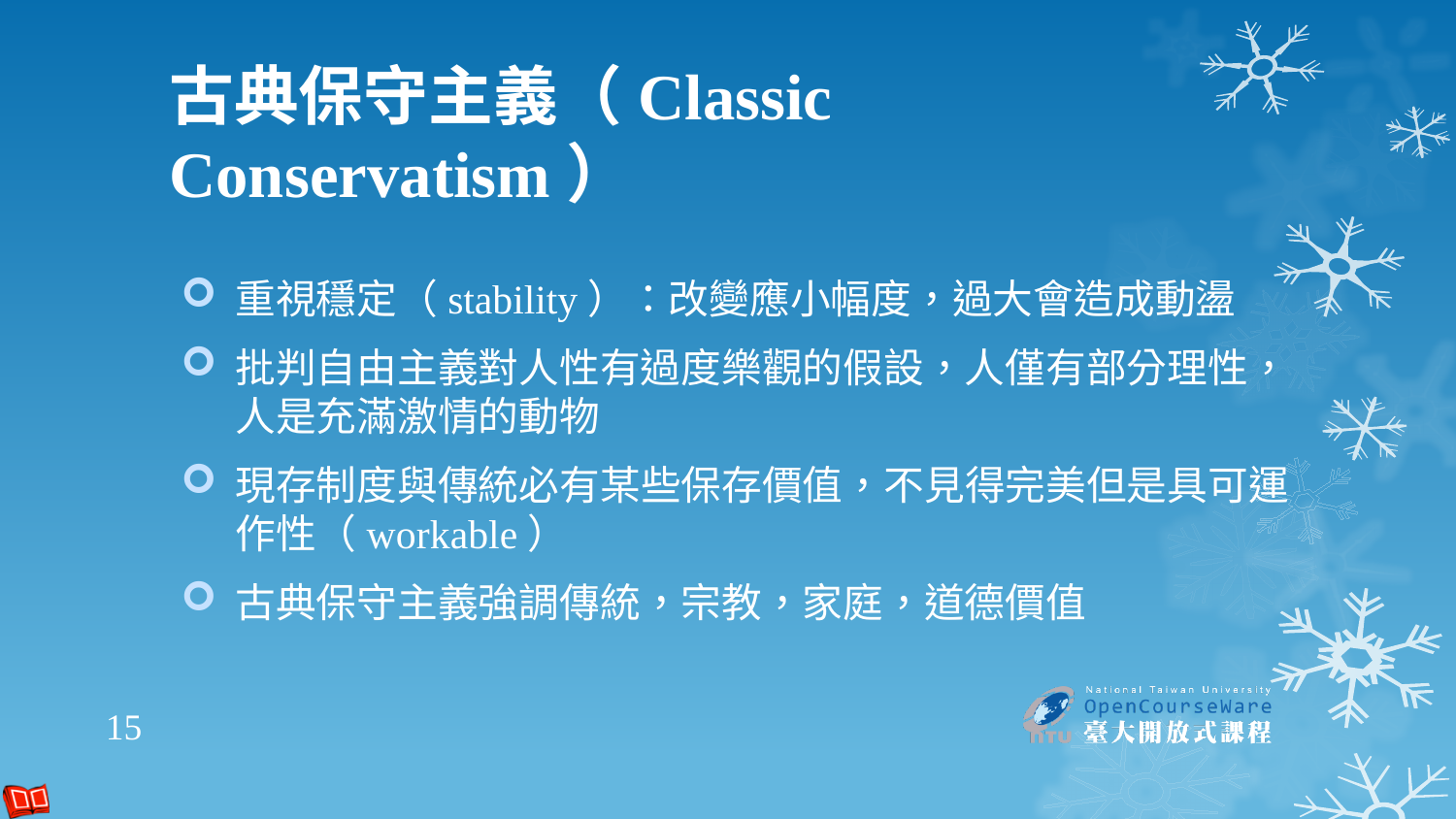

# 古典保守主義（Classic Conservatism）
重視穩定（stability）：改變應小幅度，過大會造成動盪
批判自由主義對人性有過度樂觀的假設，人僅有部分理性，人是充滿激情的動物
現存制度與傳統必有某些保存價值，不見得完美但是具可運作性（workable）
古典保守主義強調傳統，宗教，家庭，道德價值
15